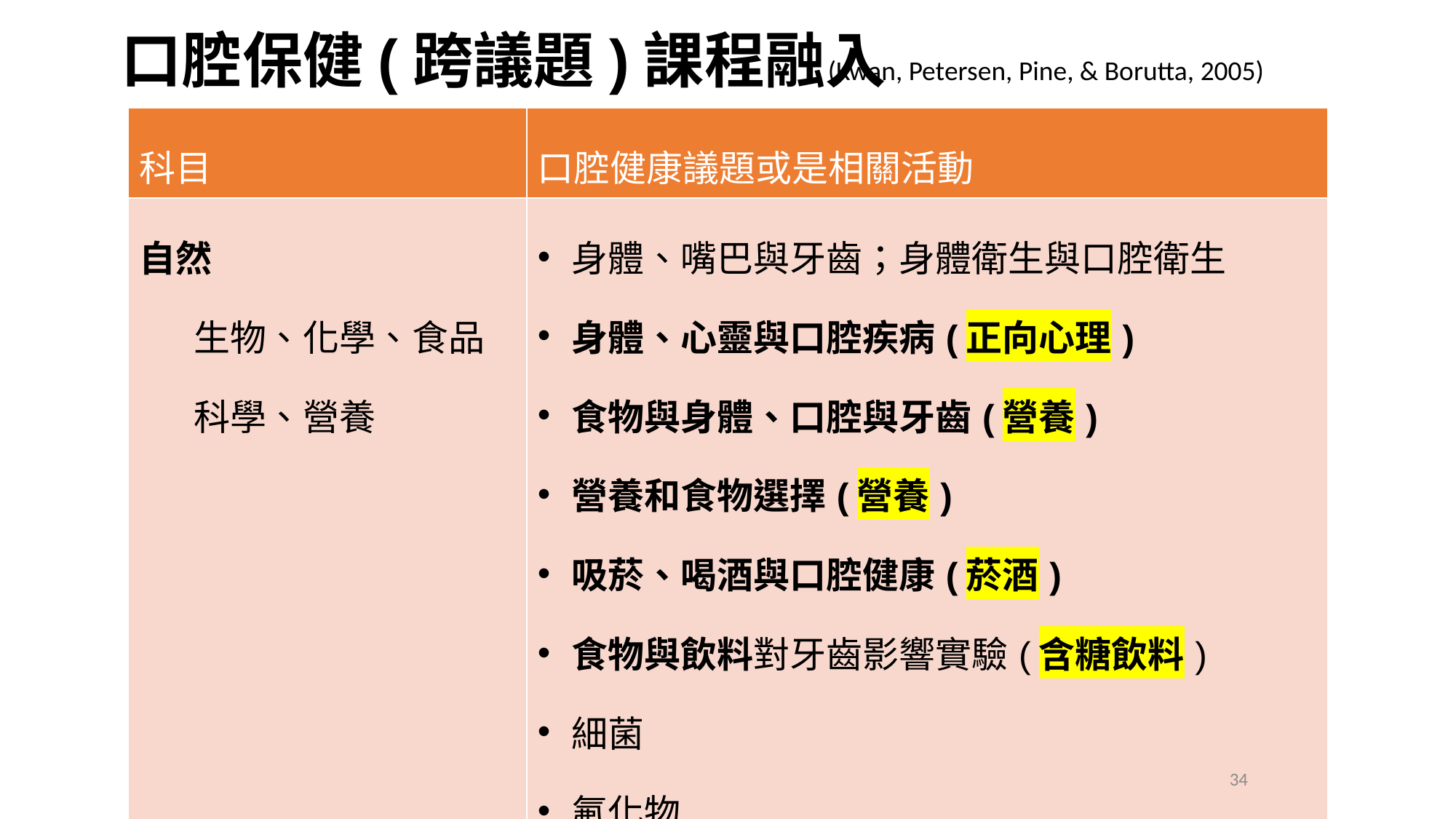

# 口腔保健(跨議題)課程融入
(Kwan, Petersen, Pine, & Borutta, 2005)
| 科目 | 口腔健康議題或是相關活動 |
| --- | --- |
| 自然 生物、化學、食品科學、營養 | 身體、嘴巴與牙齒；身體衛生與口腔衛生 身體、心靈與口腔疾病(正向心理) 食物與身體、口腔與牙齒(營養) 營養和食物選擇(營養) 吸菸、喝酒與口腔健康(菸酒) 食物與飲料對牙齒影響實驗(含糖飲料) 細菌 氟化物 |
34